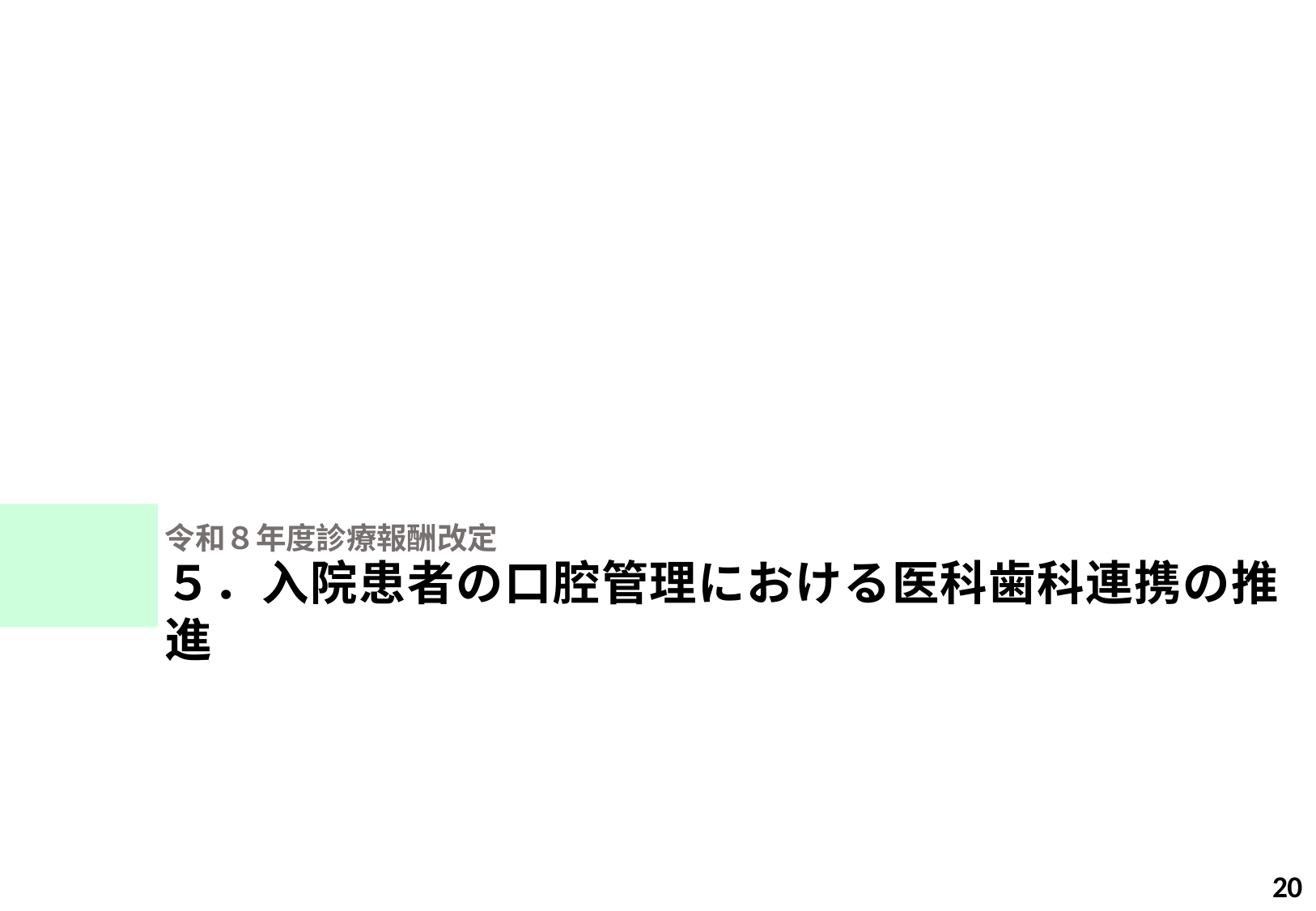

令和８年度診療報酬改定
# ５．入院患者の口腔管理における医科歯科連携の推進
20